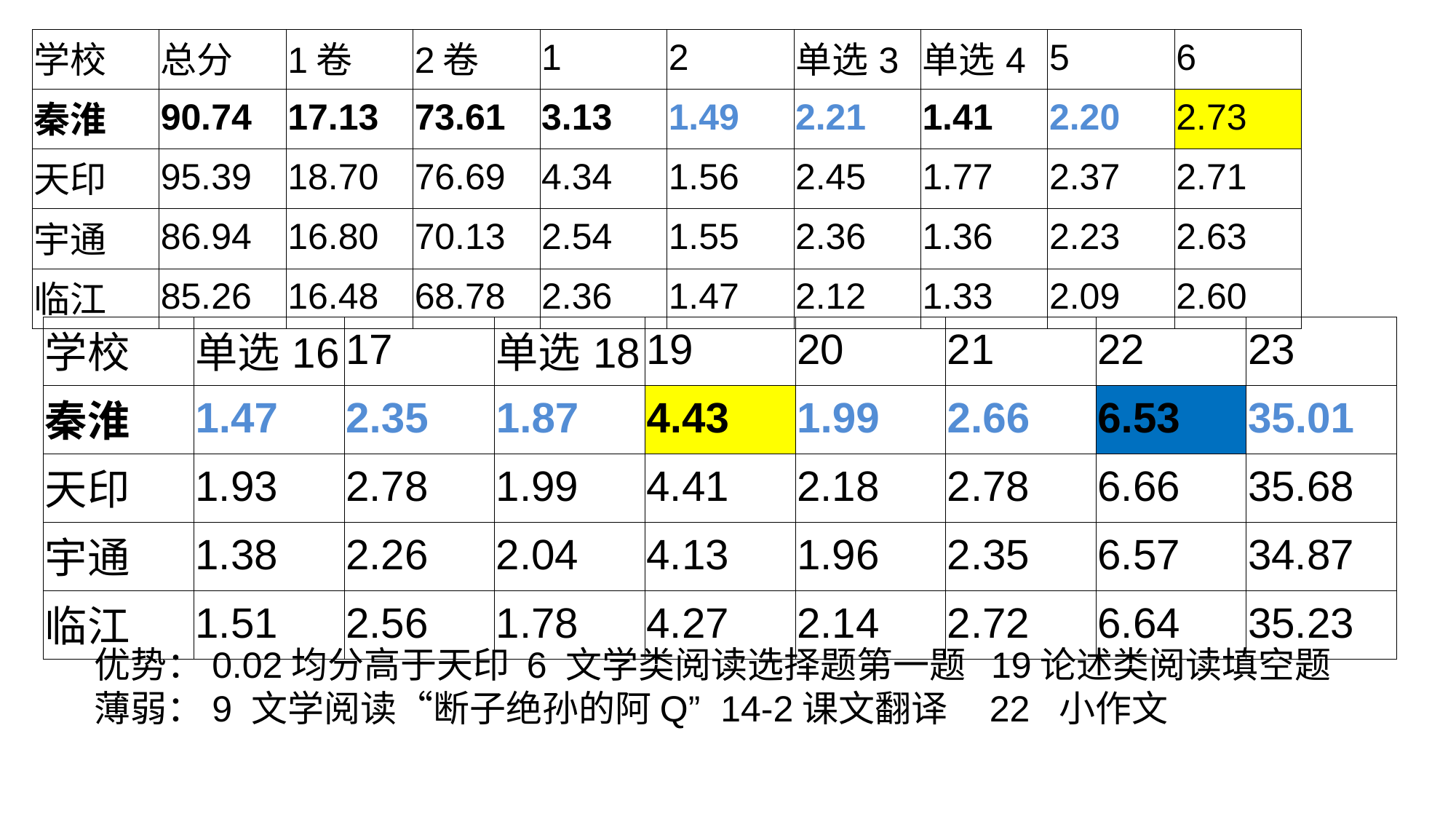

| 学校 | 总分 | 1卷 | 2卷 | 1 | 2 | 单选3 | 单选4 | 5 | 6 |
| --- | --- | --- | --- | --- | --- | --- | --- | --- | --- |
| 秦淮 | 90.74 | 17.13 | 73.61 | 3.13 | 1.49 | 2.21 | 1.41 | 2.20 | 2.73 |
| 天印 | 95.39 | 18.70 | 76.69 | 4.34 | 1.56 | 2.45 | 1.77 | 2.37 | 2.71 |
| 宇通 | 86.94 | 16.80 | 70.13 | 2.54 | 1.55 | 2.36 | 1.36 | 2.23 | 2.63 |
| 临江 | 85.26 | 16.48 | 68.78 | 2.36 | 1.47 | 2.12 | 1.33 | 2.09 | 2.60 |
| 学校 | 单选16 | 17 | 单选18 | 19 | 20 | 21 | 22 | 23 |
| --- | --- | --- | --- | --- | --- | --- | --- | --- |
| 秦淮 | 1.47 | 2.35 | 1.87 | 4.43 | 1.99 | 2.66 | 6.53 | 35.01 |
| 天印 | 1.93 | 2.78 | 1.99 | 4.41 | 2.18 | 2.78 | 6.66 | 35.68 |
| 宇通 | 1.38 | 2.26 | 2.04 | 4.13 | 1.96 | 2.35 | 6.57 | 34.87 |
| 临江 | 1.51 | 2.56 | 1.78 | 4.27 | 2.14 | 2.72 | 6.64 | 35.23 |
优势：0.02均分高于天印 6 文学类阅读选择题第一题  19论述类阅读填空题
薄弱：9 文学阅读“断子绝孙的阿Q”  14-2课文翻译    22  小作文